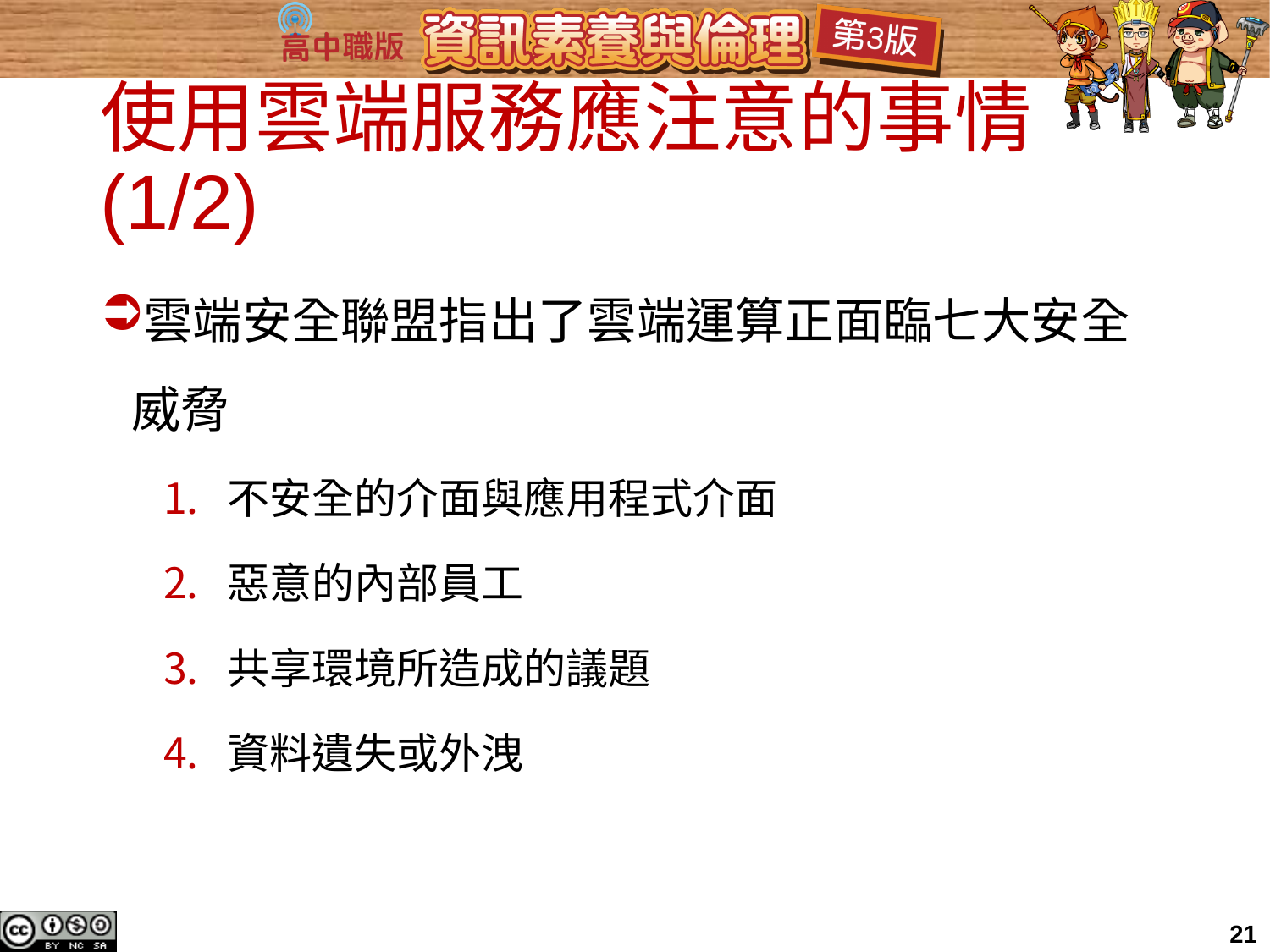

# 使用雲端服務應注意的事情(1/2)
雲端安全聯盟指出了雲端運算正面臨七大安全威脅
不安全的介面與應用程式介面
惡意的內部員工
共享環境所造成的議題
資料遺失或外洩
21